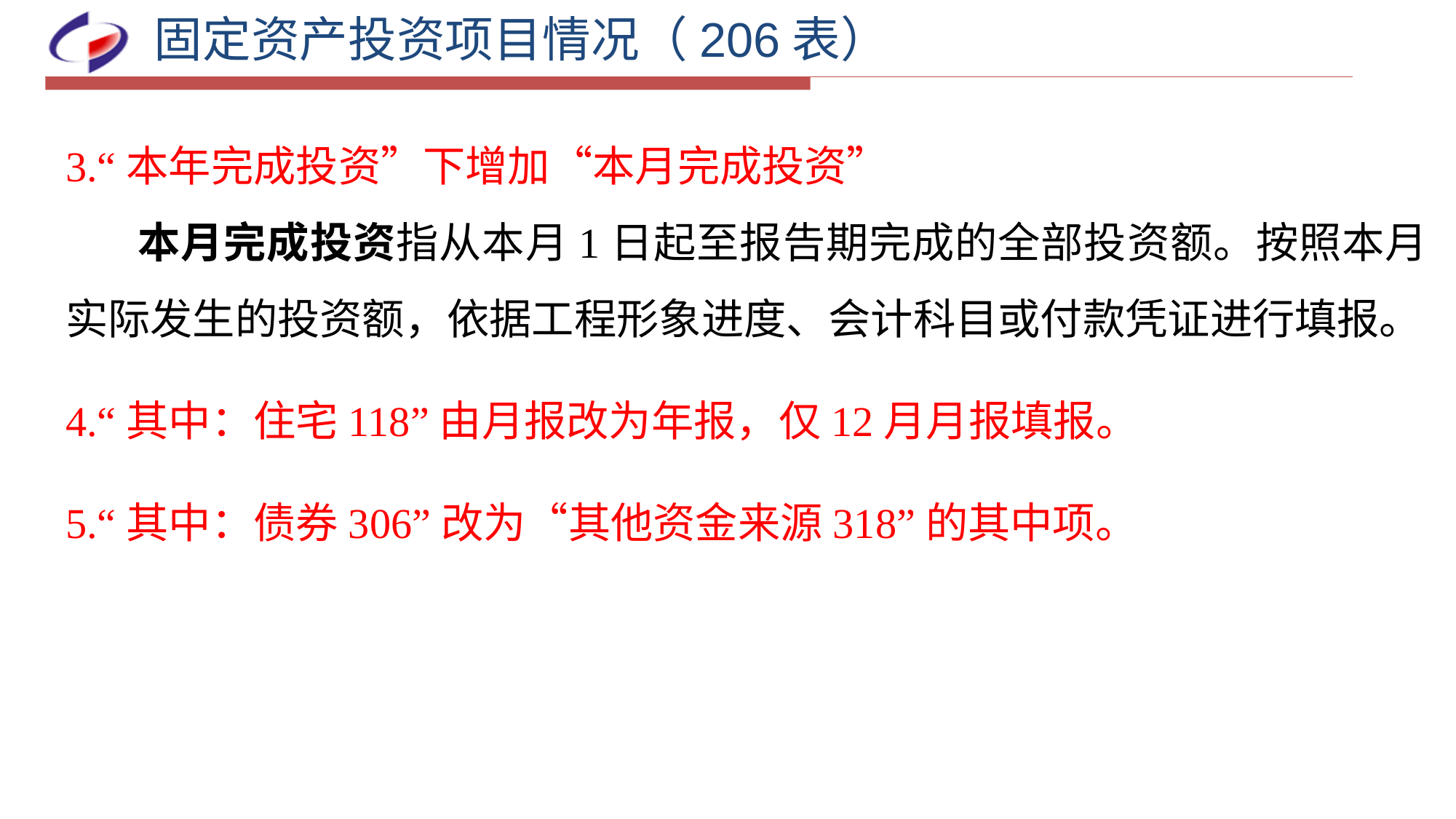

# 固定资产投资项目情况（206表）
3.“本年完成投资”下增加“本月完成投资”
      本月完成投资指从本月1日起至报告期完成的全部投资额。按照本月实际发生的投资额，依据工程形象进度、会计科目或付款凭证进行填报。
4.“其中：住宅118”由月报改为年报，仅12月月报填报。
5.“其中：债券306”改为“其他资金来源318”的其中项。